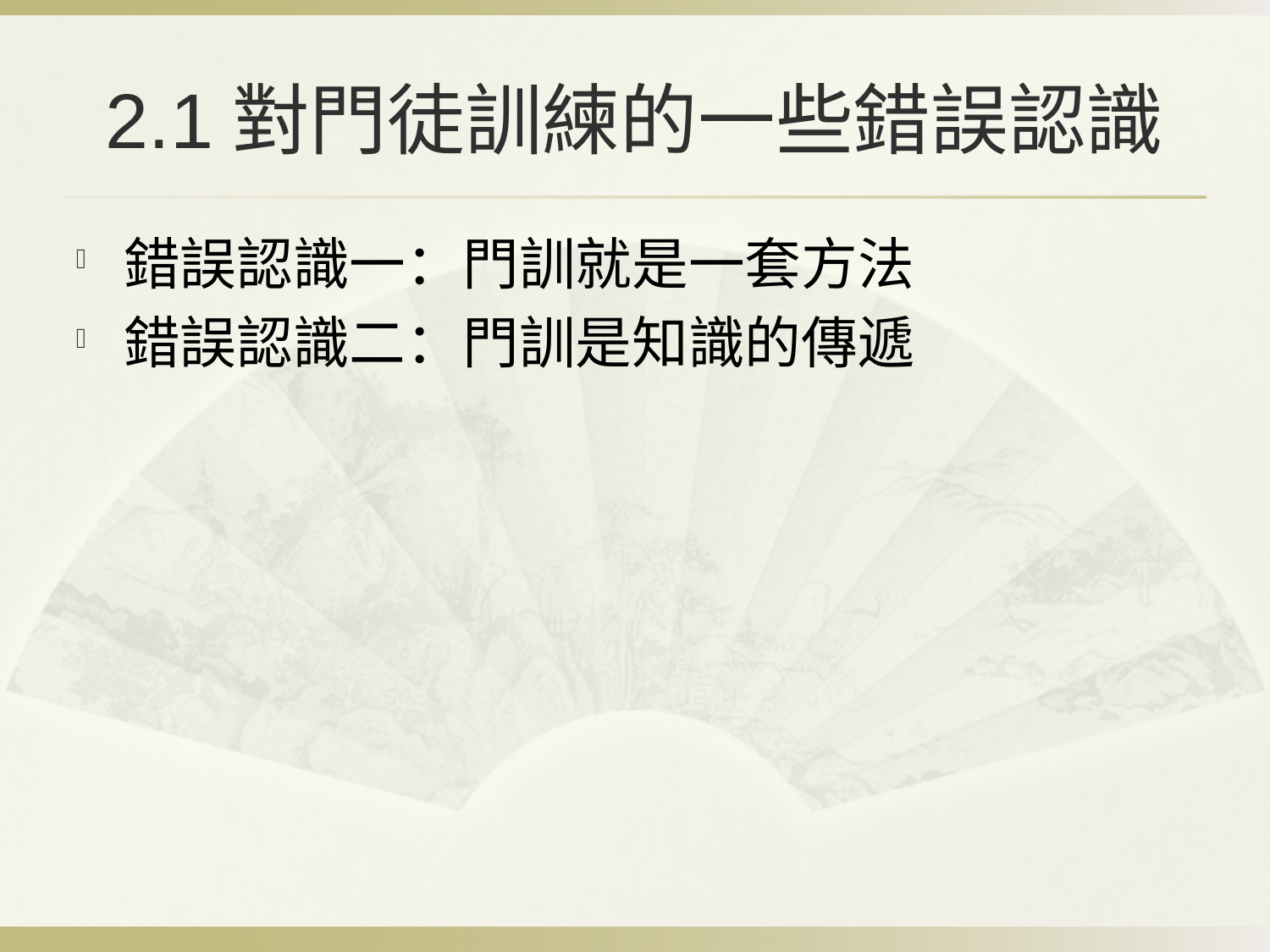

# 2.1對門徒訓練的一些錯誤認識
錯誤認識一：門訓就是一套方法
錯誤認識二：門訓是知識的傳遞